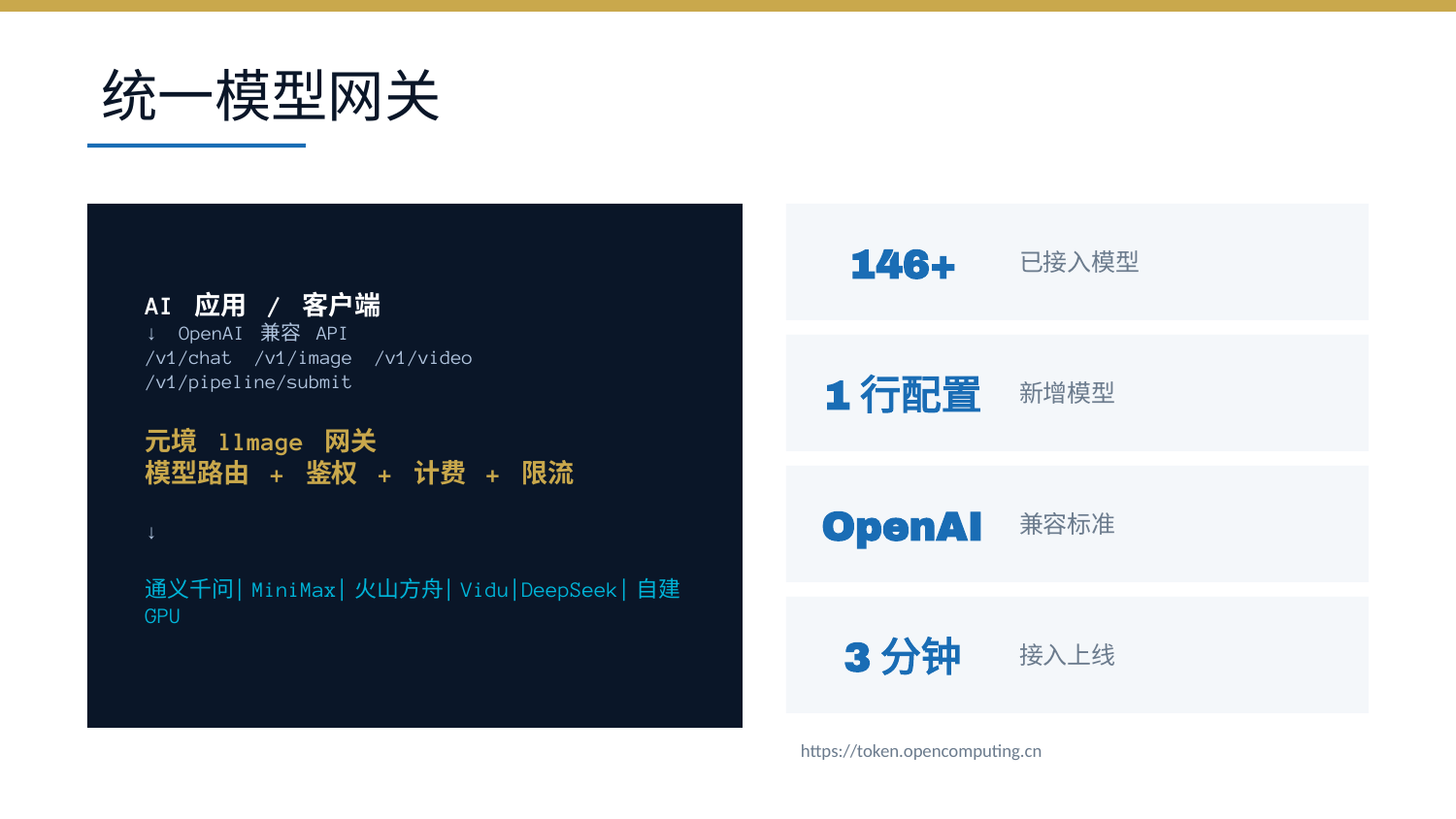

统一模型网关

146+
已接入模型
AI 应用 / 客户端
↓  OpenAI 兼容 API
/v1/chat  /v1/image  /v1/video  /v1/pipeline/submit

元境 llmage 网关
模型路由 + 鉴权 + 计费 + 限流

↓

通义千问│MiniMax│火山方舟│Vidu│DeepSeek│自建GPU

1行配置
新增模型

OpenAI
兼容标准

3分钟
接入上线
https://token.opencomputing.cn